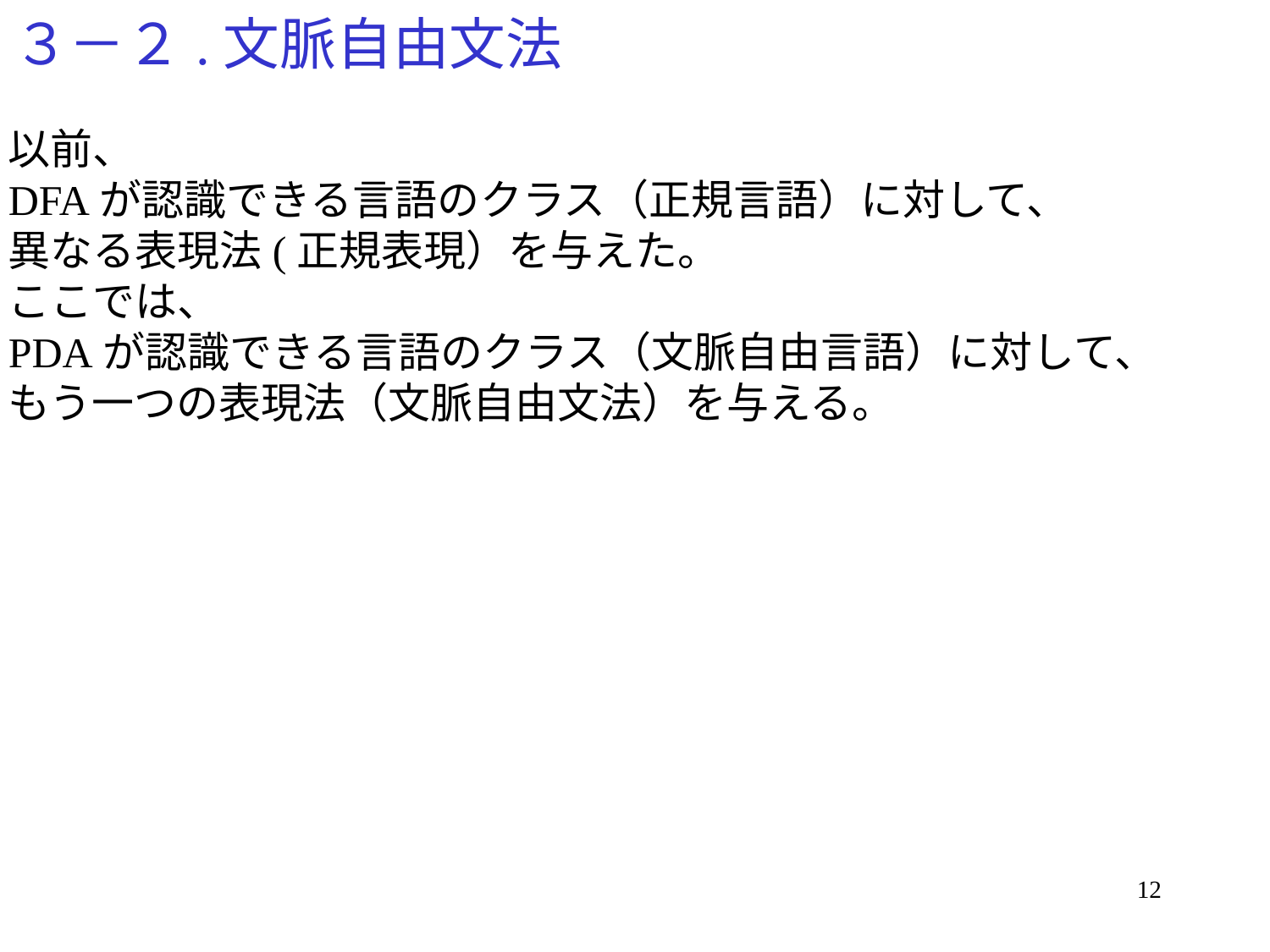

# ３－２.文脈自由文法
以前、
DFAが認識できる言語のクラス（正規言語）に対して、
異なる表現法(正規表現）を与えた。
ここでは、
PDAが認識できる言語のクラス（文脈自由言語）に対して、
もう一つの表現法（文脈自由文法）を与える。
12